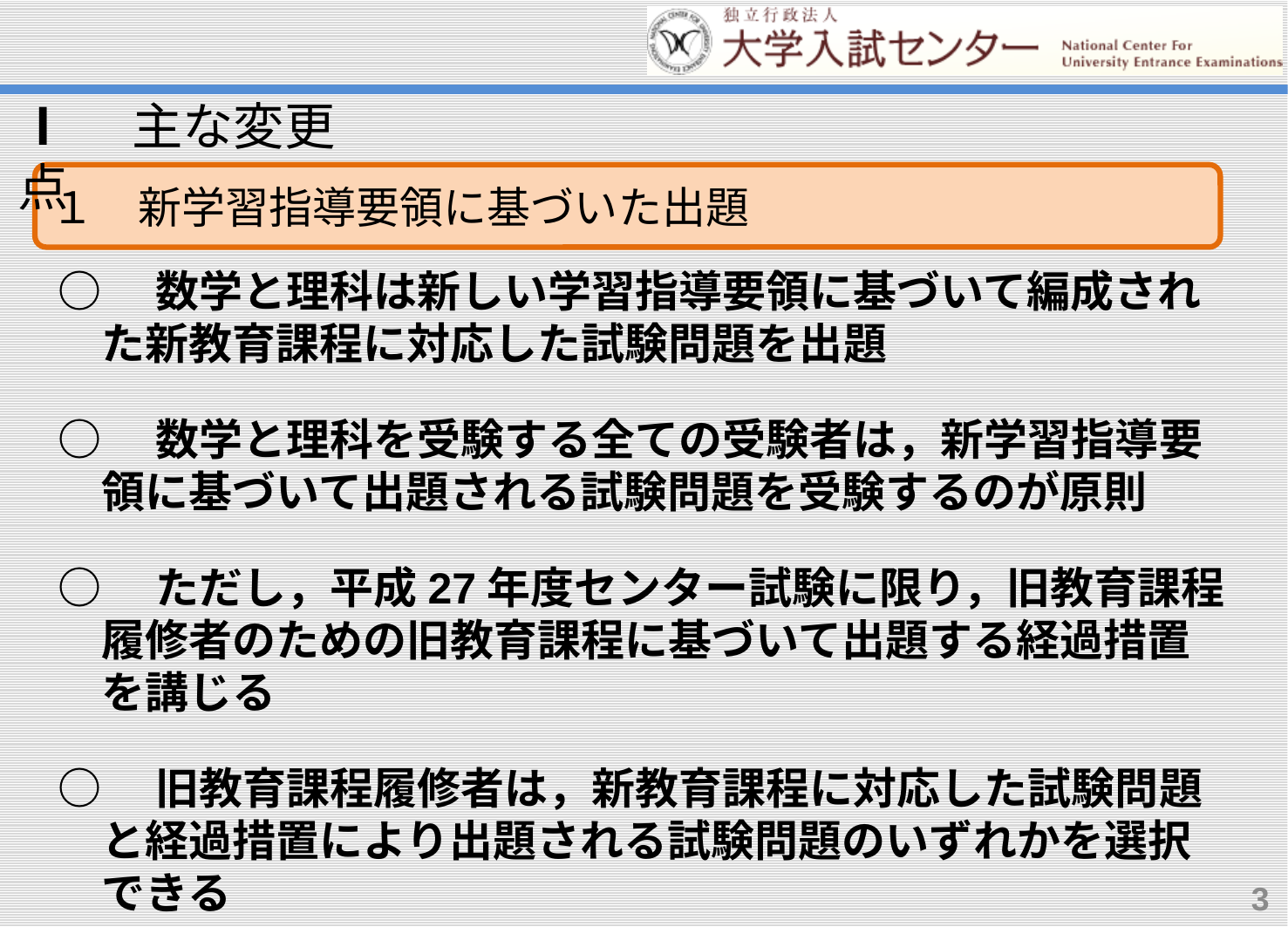

Ⅰ　主な変更点
１　新学習指導要領に基づいた出題
○　数学と理科は新しい学習指導要領に基づいて編成され
　た新教育課程に対応した試験問題を出題

○　数学と理科を受験する全ての受験者は，新学習指導要
　領に基づいて出題される試験問題を受験するのが原則

○　ただし，平成27年度センター試験に限り，旧教育課程
　履修者のための旧教育課程に基づいて出題する経過措置
　を講じる

○　旧教育課程履修者は，新教育課程に対応した試験問題
　と経過措置により出題される試験問題のいずれかを選択
　できる
3